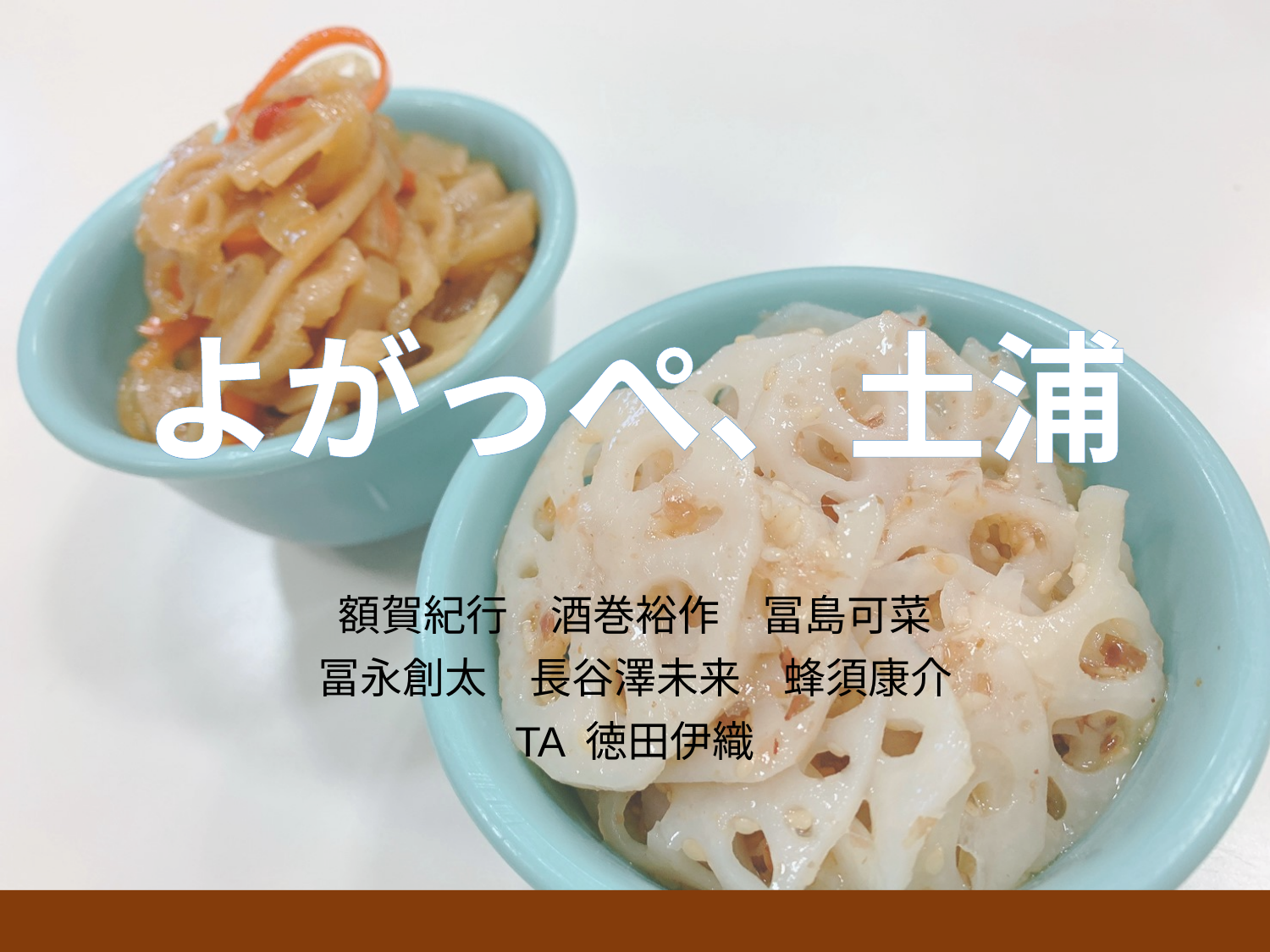

# よがっぺ、土浦
額賀紀行　酒巻裕作　冨島可菜
冨永創太　長谷澤未来　蜂須康介
TA 徳田伊織